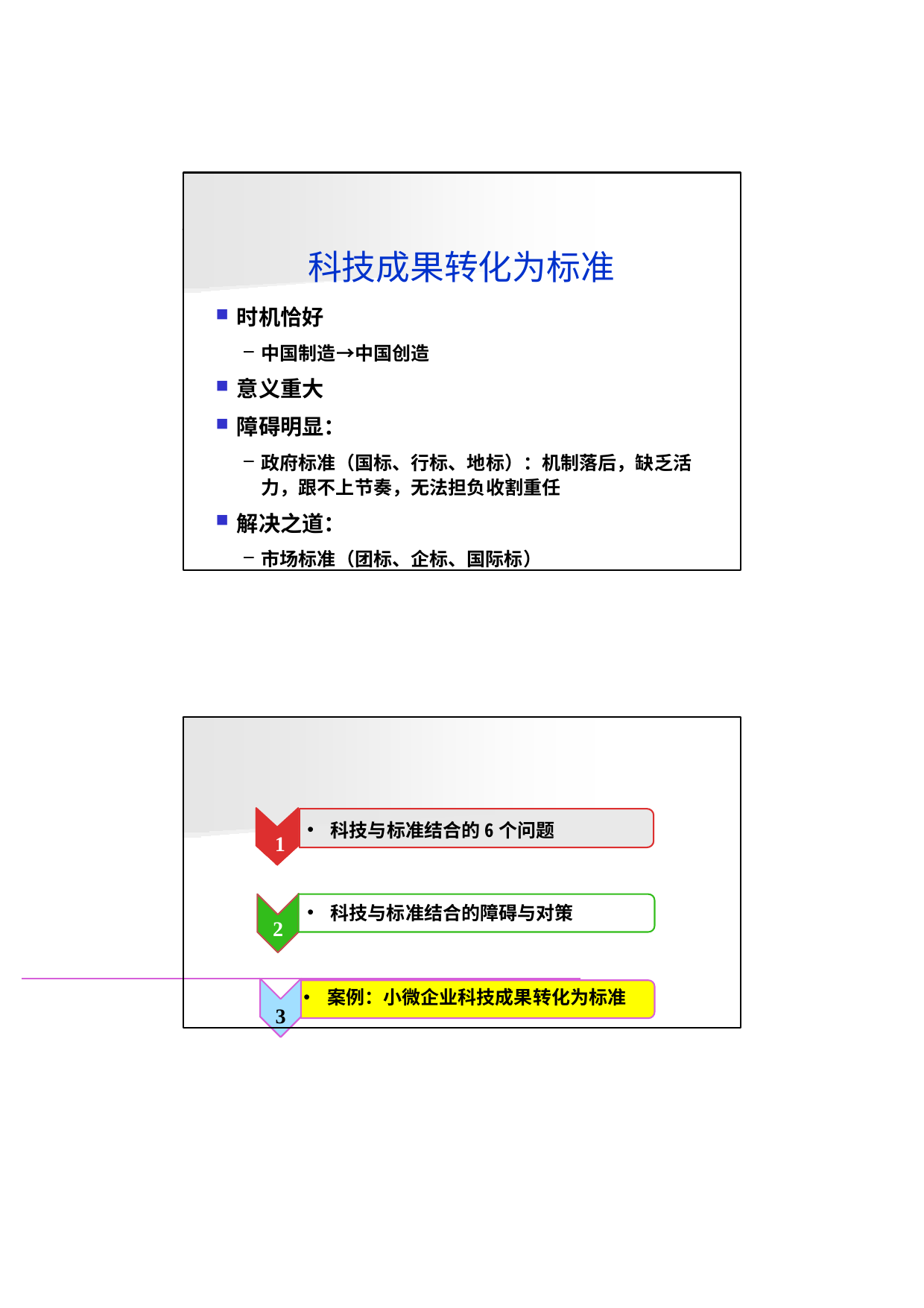

科技成果转化为标准
时机恰好
中国制造→中国创造
意义重大
障碍明显：
政府标准（国标、行标、地标）：机制落后，缺乏活 力，跟不上节奏，无法担负收割重任
解决之道：
市场标准（团标、企标、国际标）

1

2

3
科技与标准结合的6个问题

科技与标准结合的障碍与对策

案例：小微企业科技成果转化为标准